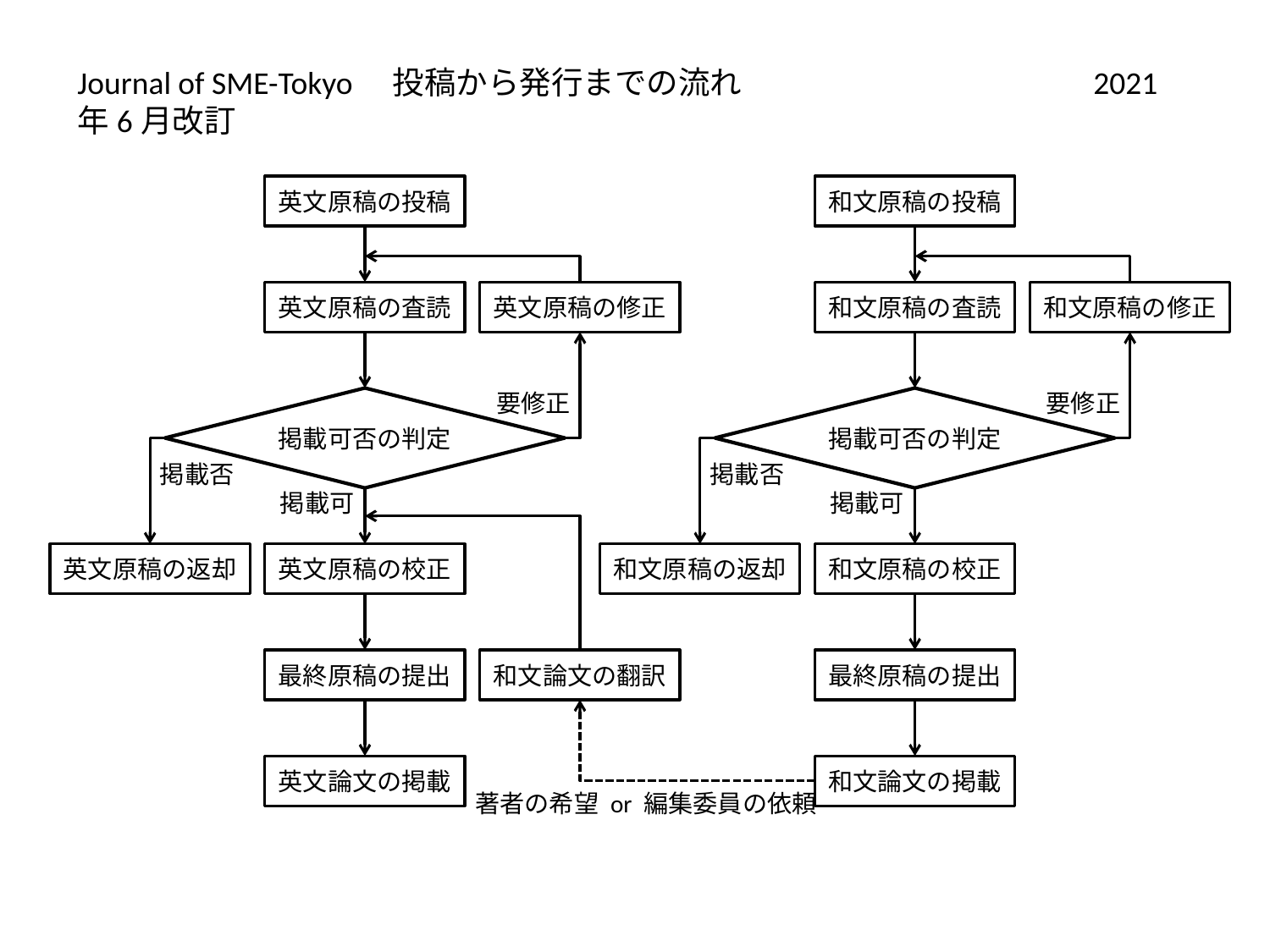

Journal of SME-Tokyo　投稿から発行までの流れ			2021年6月改訂
英文原稿の投稿
和文原稿の投稿
英文原稿の査読
英文原稿の修正
和文原稿の査読
和文原稿の修正
要修正
要修正
掲載可否の判定
掲載可否の判定
掲載否
掲載否
掲載可
掲載可
英文原稿の返却
英文原稿の校正
和文原稿の返却
和文原稿の校正
最終原稿の提出
和文論文の翻訳
最終原稿の提出
英文論文の掲載
和文論文の掲載
著者の希望 or 編集委員の依頼